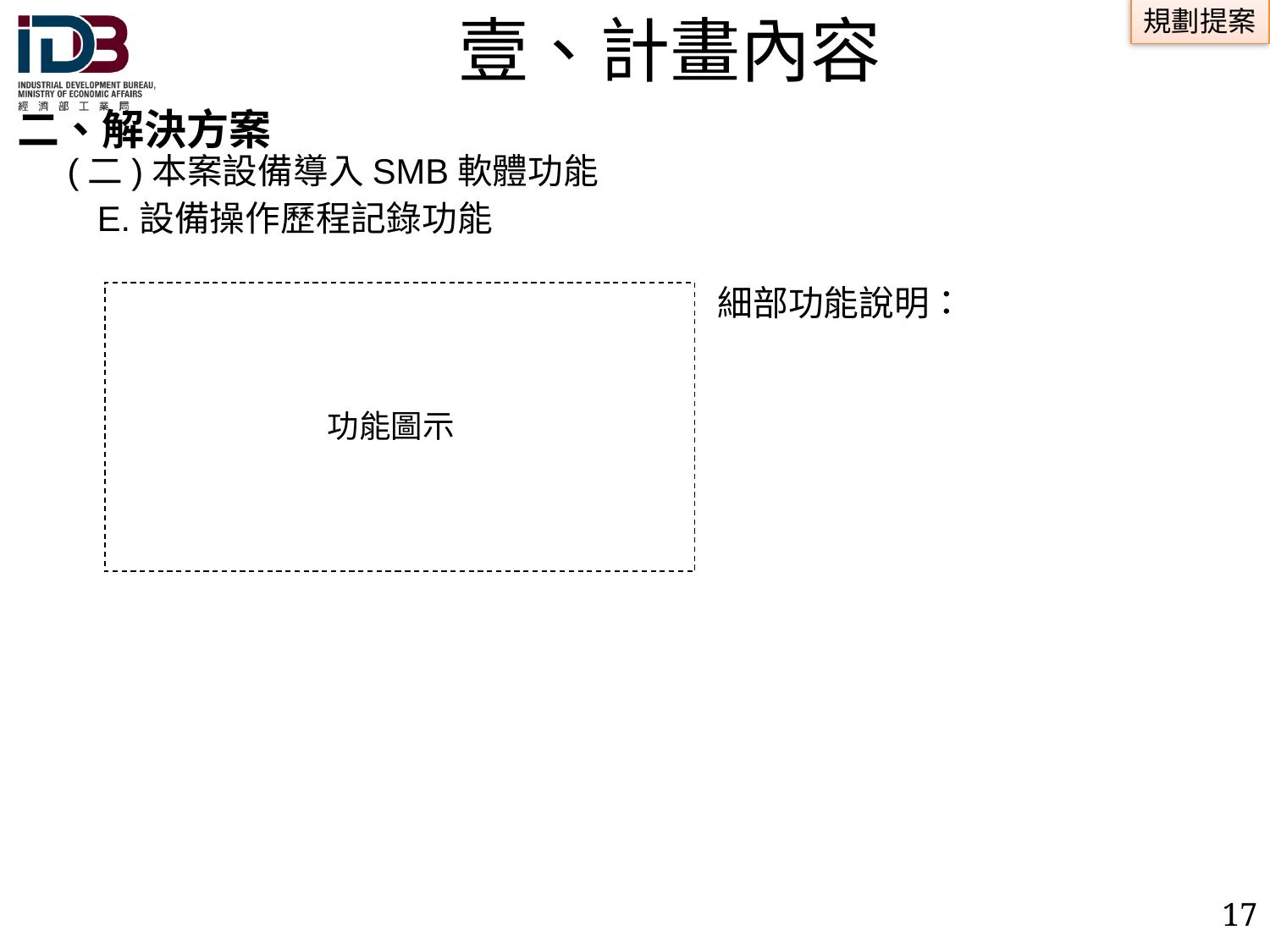

# 壹、計畫內容
二、解決方案
(二)本案設備導入SMB軟體功能
E.設備操作歷程記錄功能
細部功能說明：

功能圖示
17